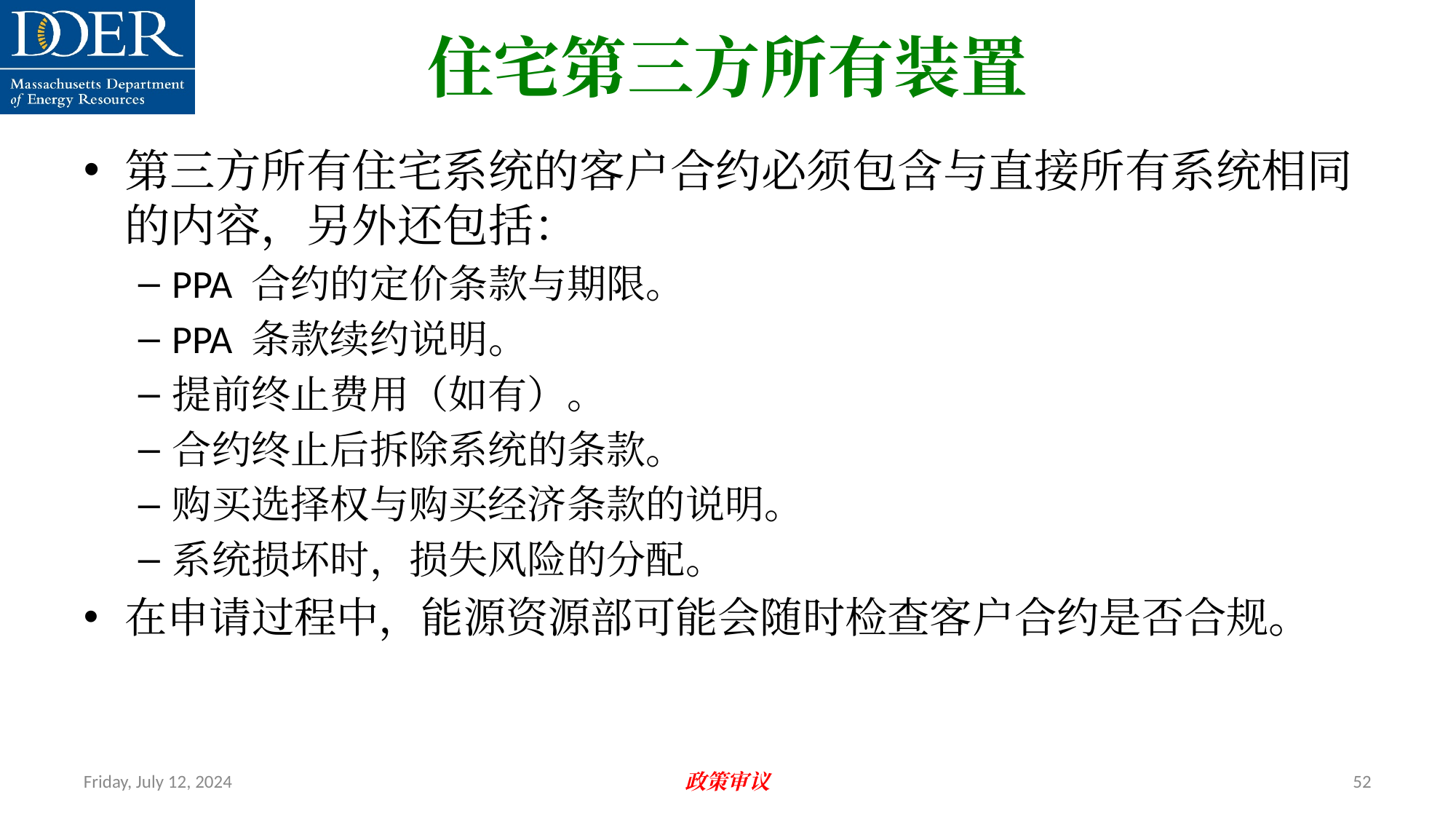

住宅第三方所有装置
第三方所有住宅系统的客户合约必须包含与直接所有系统相同的内容，另外还包括：
PPA 合约的定价条款与期限。
PPA 条款续约说明。
提前终止费用（如有）。
合约终止后拆除系统的条款。
购买选择权与购买经济条款的说明。
系统损坏时，损失风险的分配。
在申请过程中，能源资源部可能会随时检查客户合约是否合规。

Friday, July 12, 2024
政策审议
52